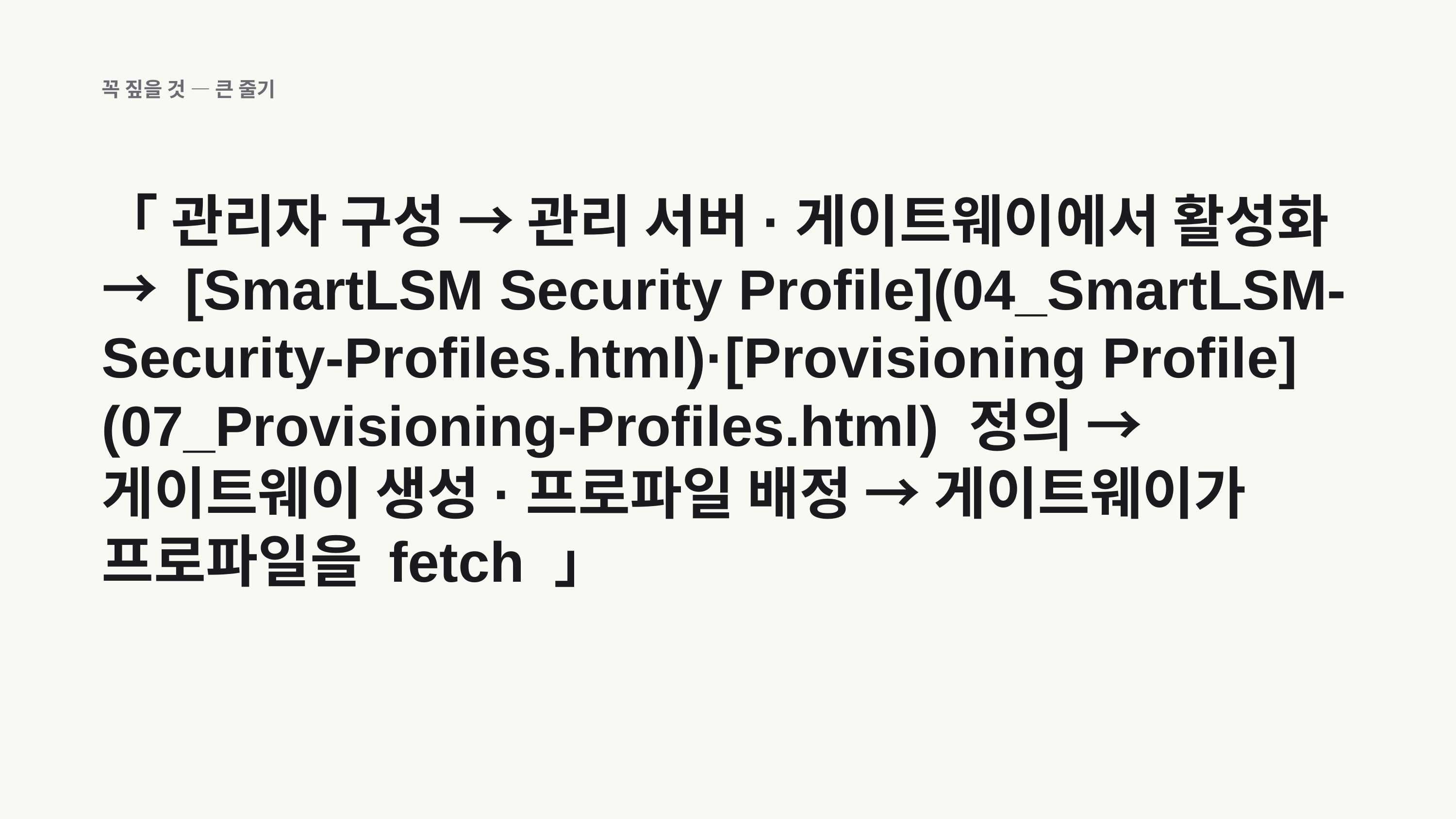

꼭 짚을 것 — 큰 줄기
「 관리자 구성 → 관리 서버·게이트웨이에서 활성화 → [SmartLSM Security Profile](04_SmartLSM-Security-Profiles.html)·[Provisioning Profile](07_Provisioning-Profiles.html) 정의 → 게이트웨이 생성·프로파일 배정 → 게이트웨이가 프로파일을 fetch 」